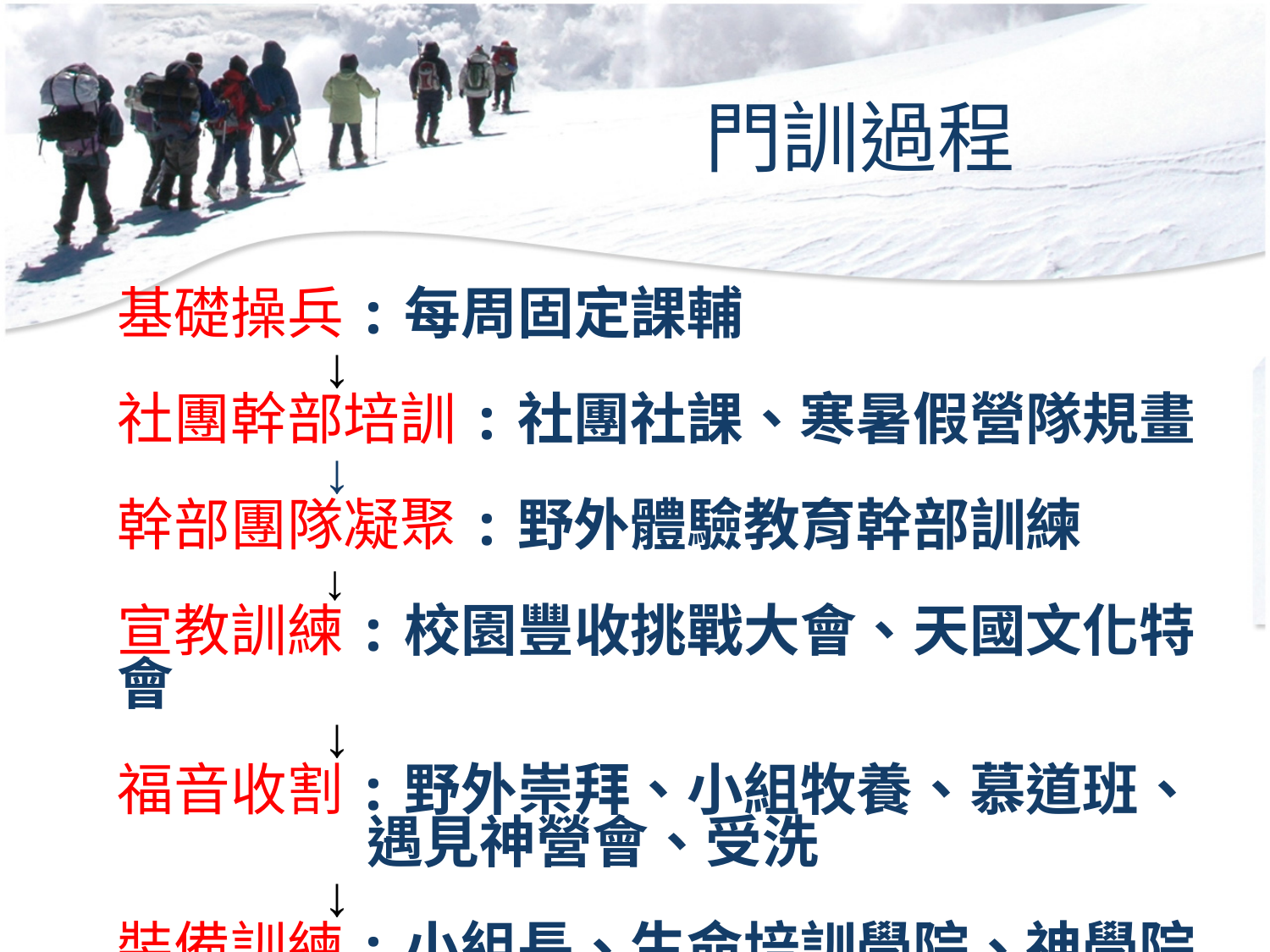

# 門訓過程
基礎操兵:每周固定課輔
      ↓
社團幹部培訓:社團社課、寒暑假營隊規畫
      ↓
幹部團隊凝聚:野外體驗教育幹部訓練
       ↓
宣教訓練:校園豐收挑戰大會、天國文化特會
      ↓
福音收割:野外崇拜、小組牧養、慕道班、
遇見神營會、受洗
      ↓
裝備訓練:小組長、生命培訓學院、神學院